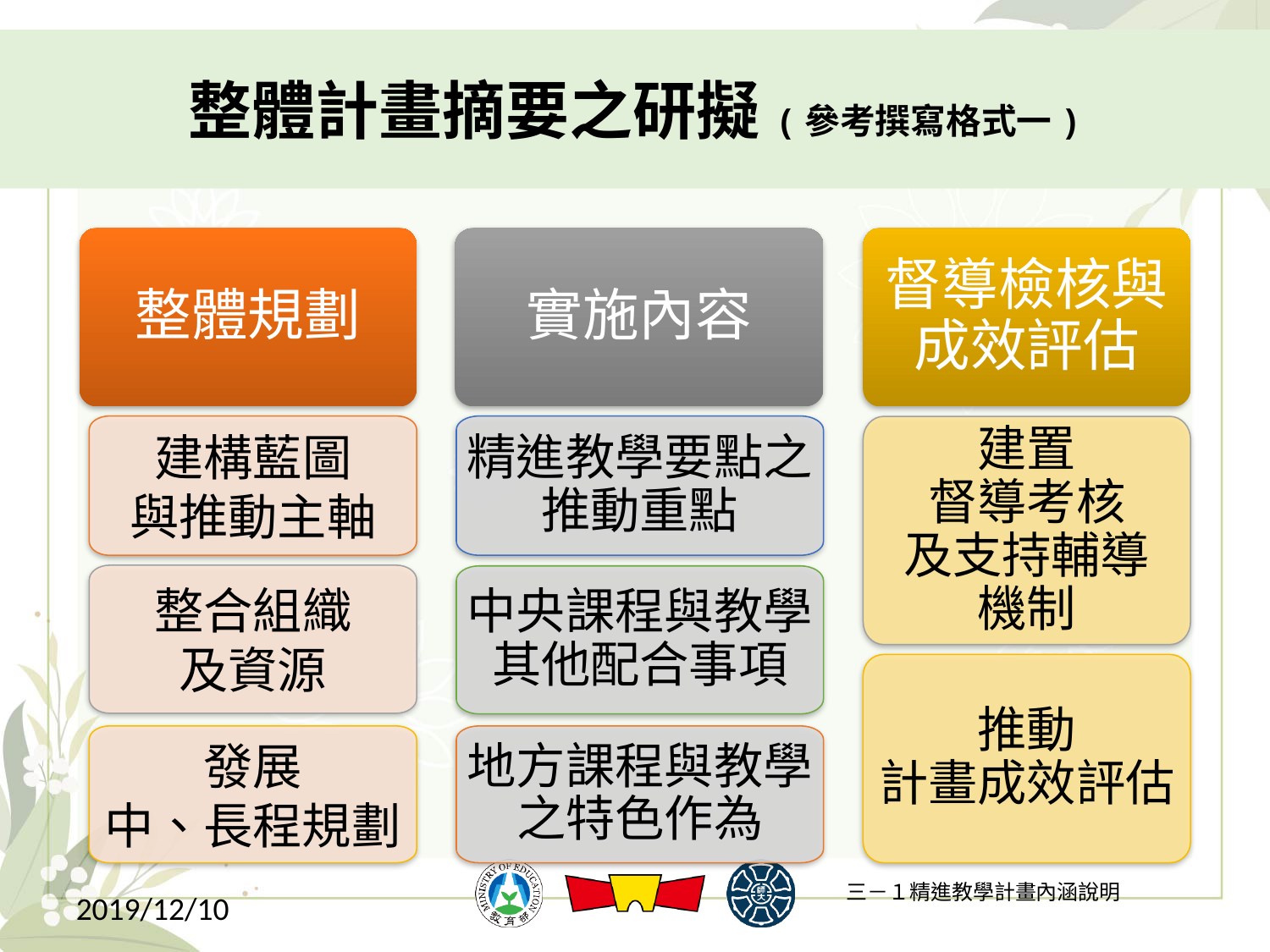

# 整體計畫摘要之研擬(參考撰寫格式一)
整體規劃
實施內容
督導檢核與成效評估
建構藍圖
與推動主軸
精進教學要點之推動重點
建置
督導考核
及支持輔導
機制
整合組織
及資源
中央課程與教學其他配合事項
推動
計畫成效評估
發展
中、長程規劃
地方課程與教學之特色作為
三－１精進教學計畫內涵說明
2019/12/10